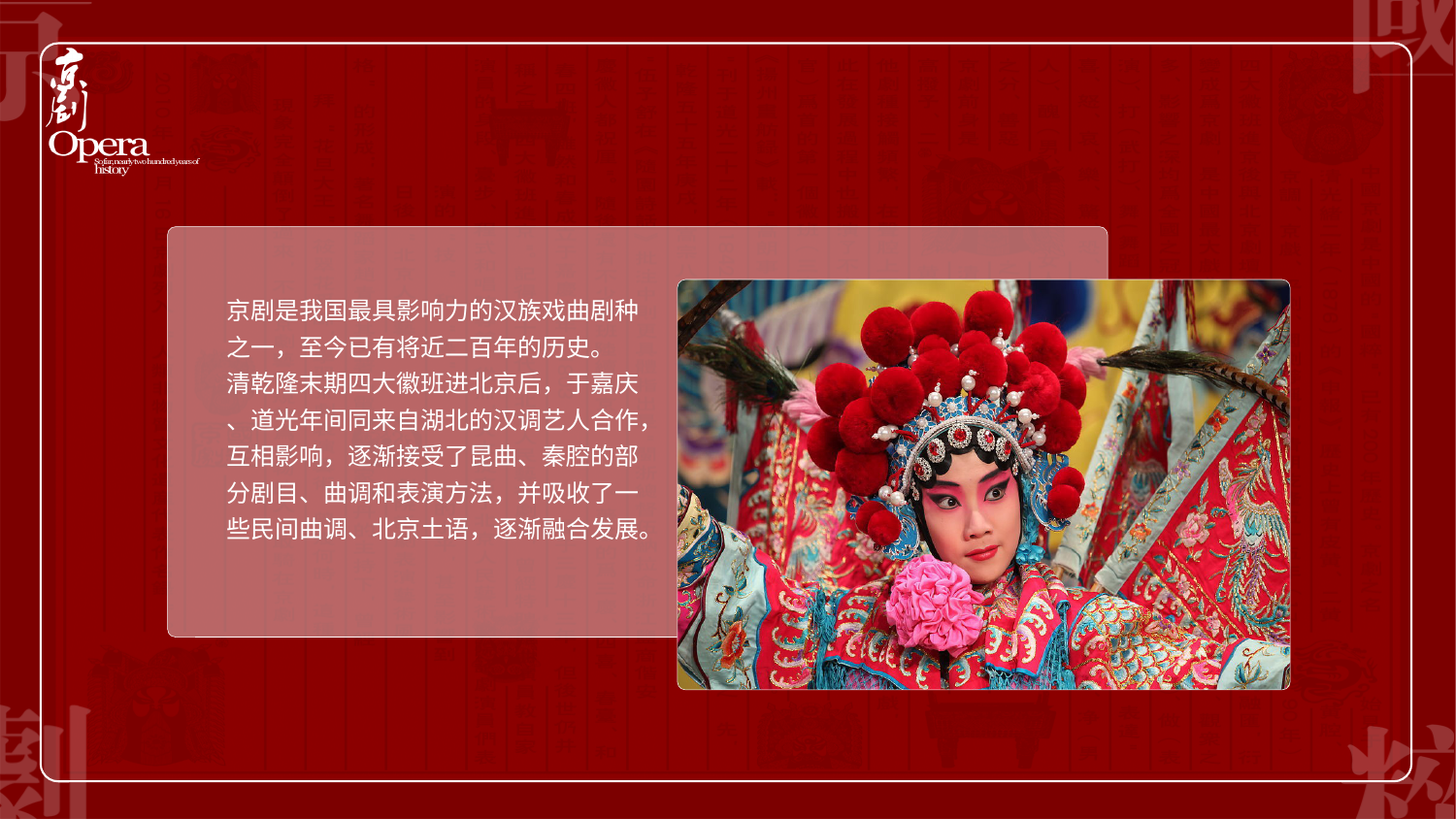

京剧是我国最具影响力的汉族戏曲剧种之一，至今已有将近二百年的历史。
清乾隆末期四大徽班进北京后，于嘉庆 、道光年间同来自湖北的汉调艺人合作，互相影响，逐渐接受了昆曲、秦腔的部分剧目、曲调和表演方法，并吸收了一些民间曲调、北京土语，逐渐融合发展。